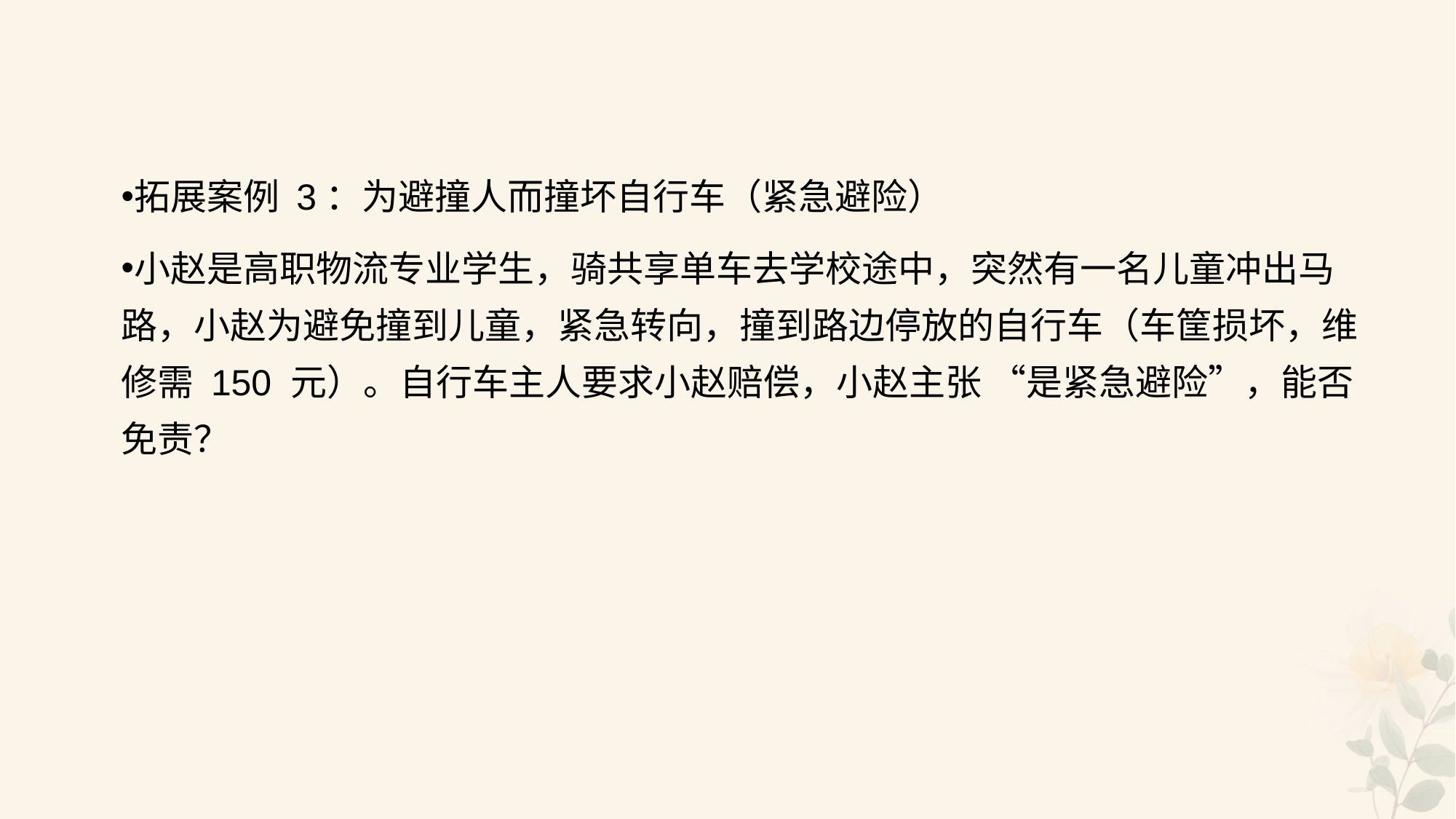

#
拓展案例 3：为避撞人而撞坏自行车（紧急避险）
小赵是高职物流专业学生，骑共享单车去学校途中，突然有一名儿童冲出马路，小赵为避免撞到儿童，紧急转向，撞到路边停放的自行车（车筐损坏，维修需 150 元）。自行车主人要求小赵赔偿，小赵主张 “是紧急避险”，能否免责？